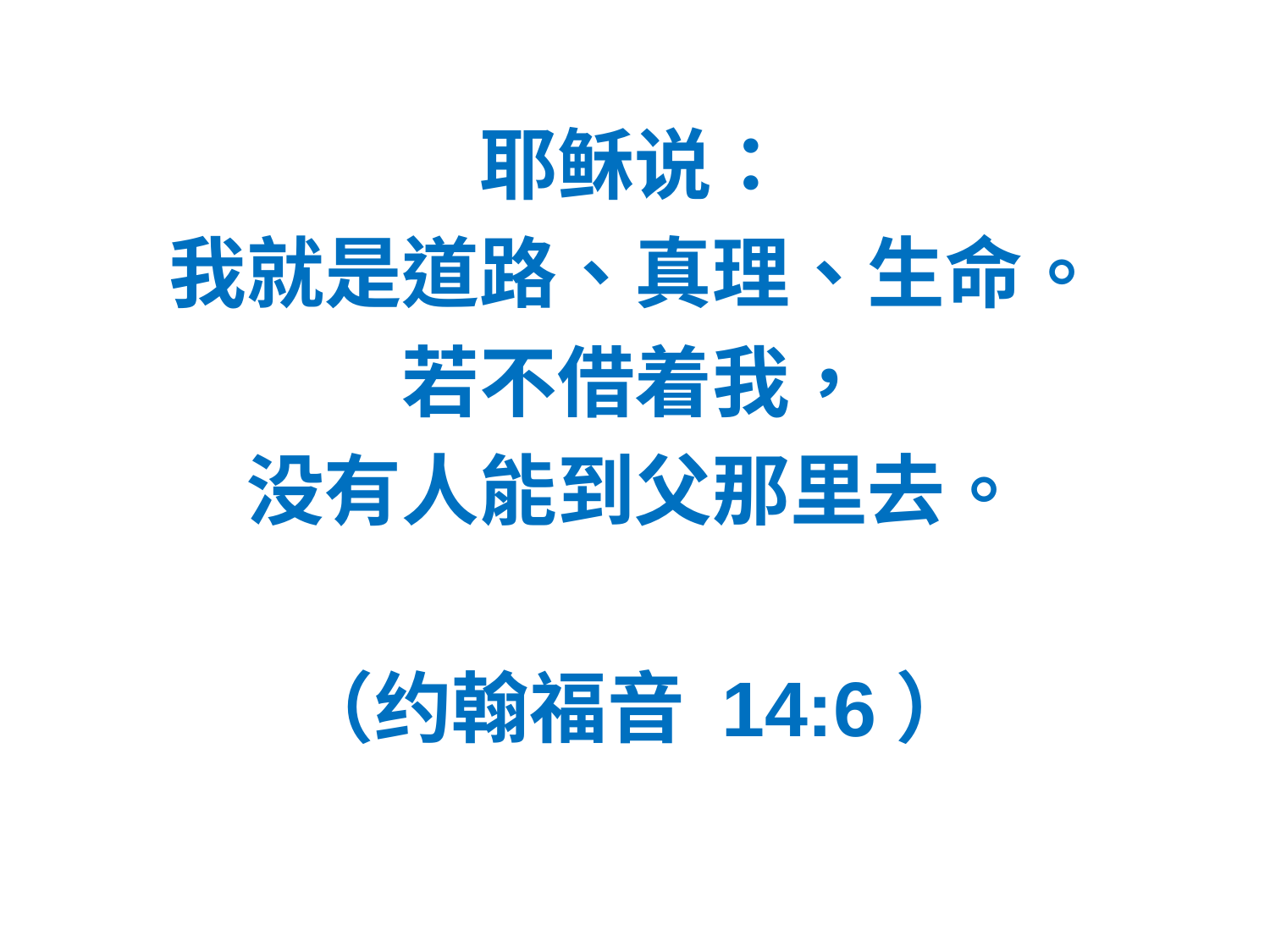

#
耶稣说：
我就是道路、真理、生命。
若不借着我，
没有人能到父那里去。

（约翰福音 14:6）